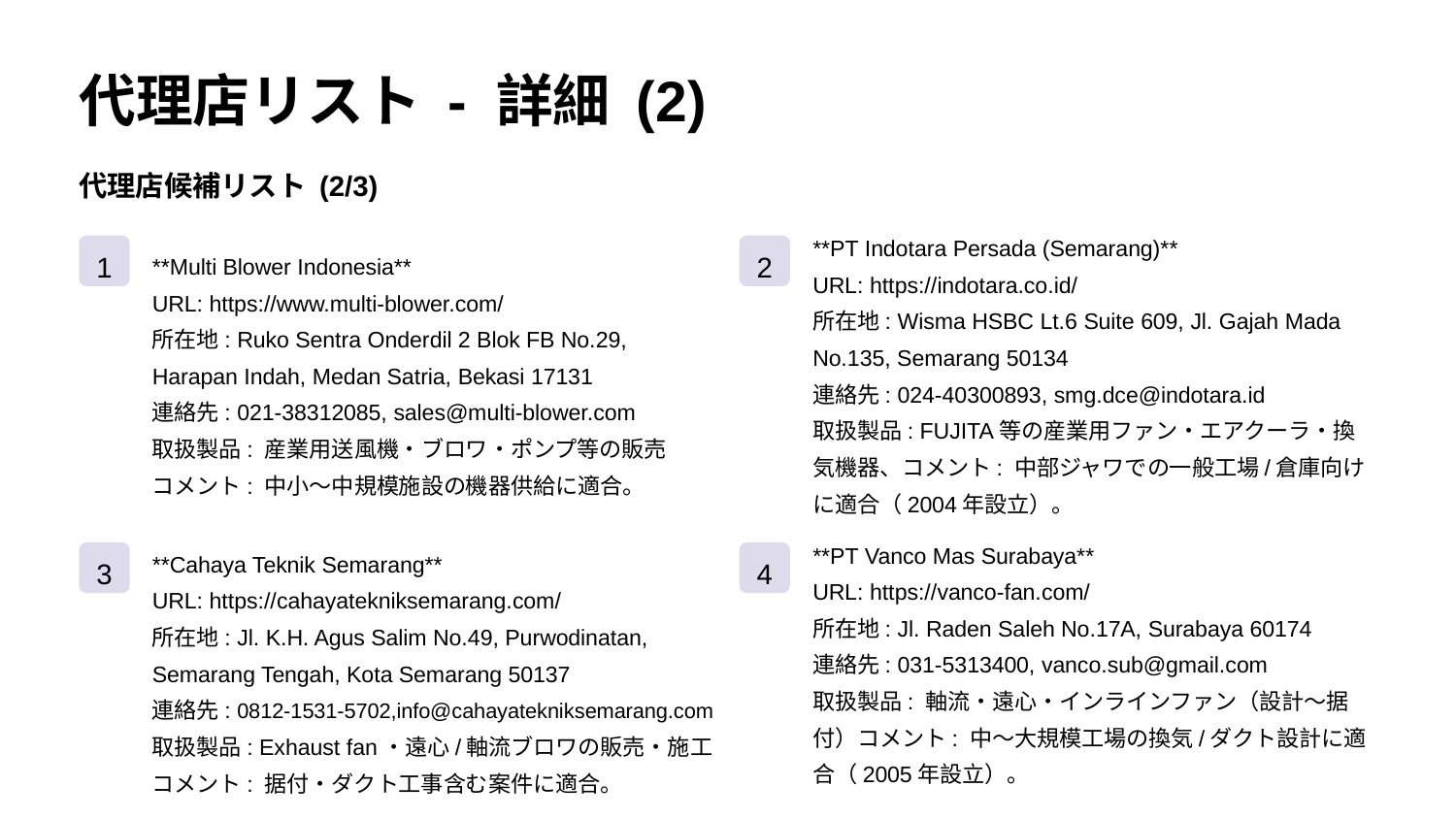

代理店リスト - 詳細 (2)
代理店候補リスト (2/3)

1
2
**Multi Blower Indonesia**
URL: https://www.multi-blower.com/
所在地: Ruko Sentra Onderdil 2 Blok FB No.29, Harapan Indah, Medan Satria, Bekasi 17131
連絡先: 021-38312085, sales@multi-blower.com
取扱製品: 産業用送風機・ブロワ・ポンプ等の販売
コメント: 中小～中規模施設の機器供給に適合。
**PT Indotara Persada (Semarang)**
URL: https://indotara.co.id/
所在地: Wisma HSBC Lt.6 Suite 609, Jl. Gajah Mada No.135, Semarang 50134
連絡先: 024-40300893, smg.dce@indotara.id
取扱製品: FUJITA等の産業用ファン・エアクーラ・換気機器、コメント: 中部ジャワでの一般工場/倉庫向けに適合（2004年設立）。
**Cahaya Teknik Semarang**
URL: https://cahayatekniksemarang.com/
所在地: Jl. K.H. Agus Salim No.49, Purwodinatan, Semarang Tengah, Kota Semarang 50137
連絡先: 0812-1531-5702,info@cahayatekniksemarang.com
取扱製品: Exhaust fan・遠心/軸流ブロワの販売・施工
コメント: 据付・ダクト工事含む案件に適合。

3
4
**PT Vanco Mas Surabaya**
URL: https://vanco-fan.com/
所在地: Jl. Raden Saleh No.17A, Surabaya 60174
連絡先: 031-5313400, vanco.sub@gmail.com
取扱製品: 軸流・遠心・インラインファン（設計～据付）コメント: 中～大規模工場の換気/ダクト設計に適合（2005年設立）。